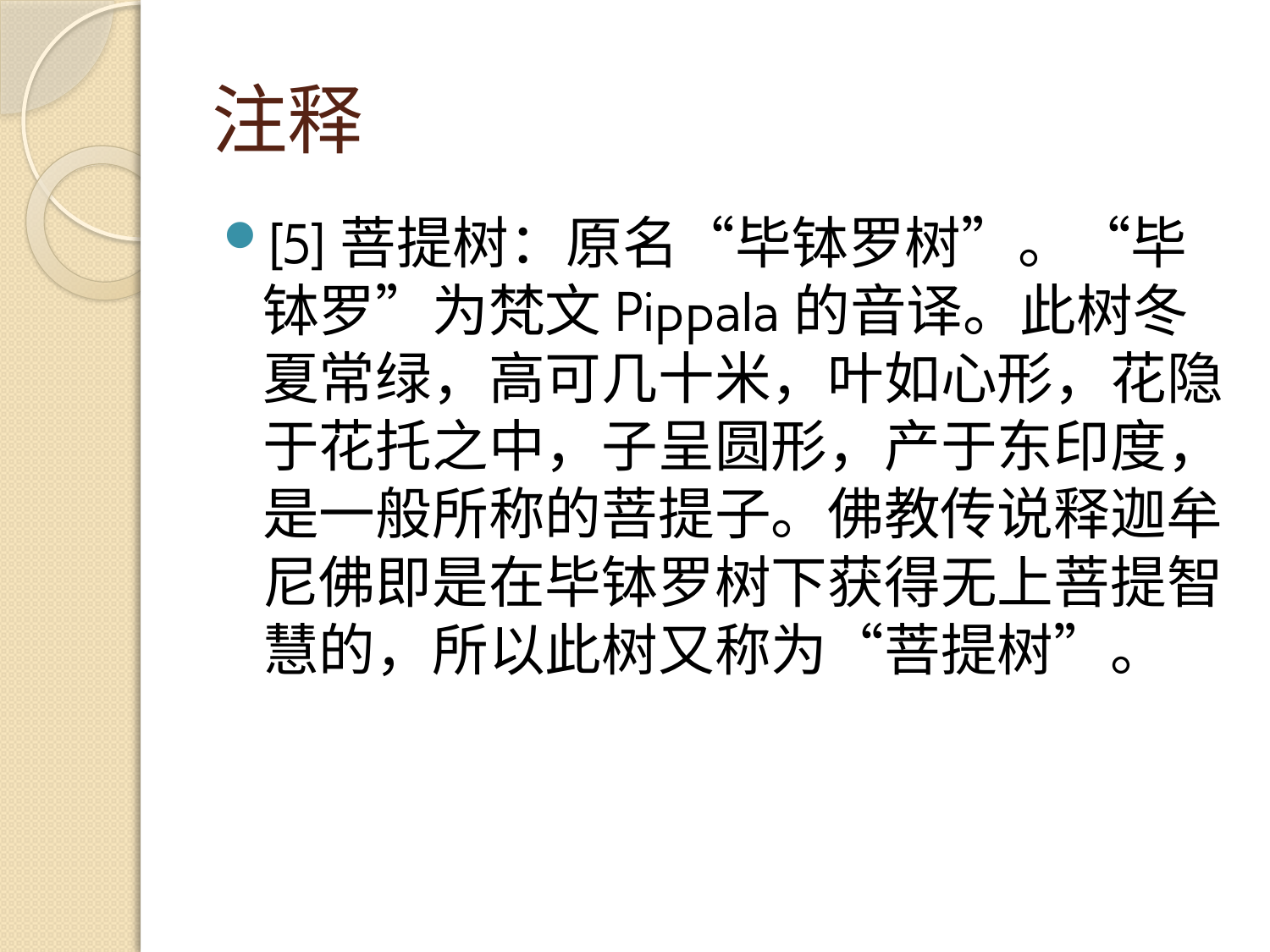

# 注释
[5]菩提树：原名“毕钵罗树”。“毕钵罗”为梵文Pippala的音译。此树冬夏常绿，高可几十米，叶如心形，花隐于花托之中，子呈圆形，产于东印度，是一般所称的菩提子。佛教传说释迦牟尼佛即是在毕钵罗树下获得无上菩提智慧的，所以此树又称为“菩提树”。